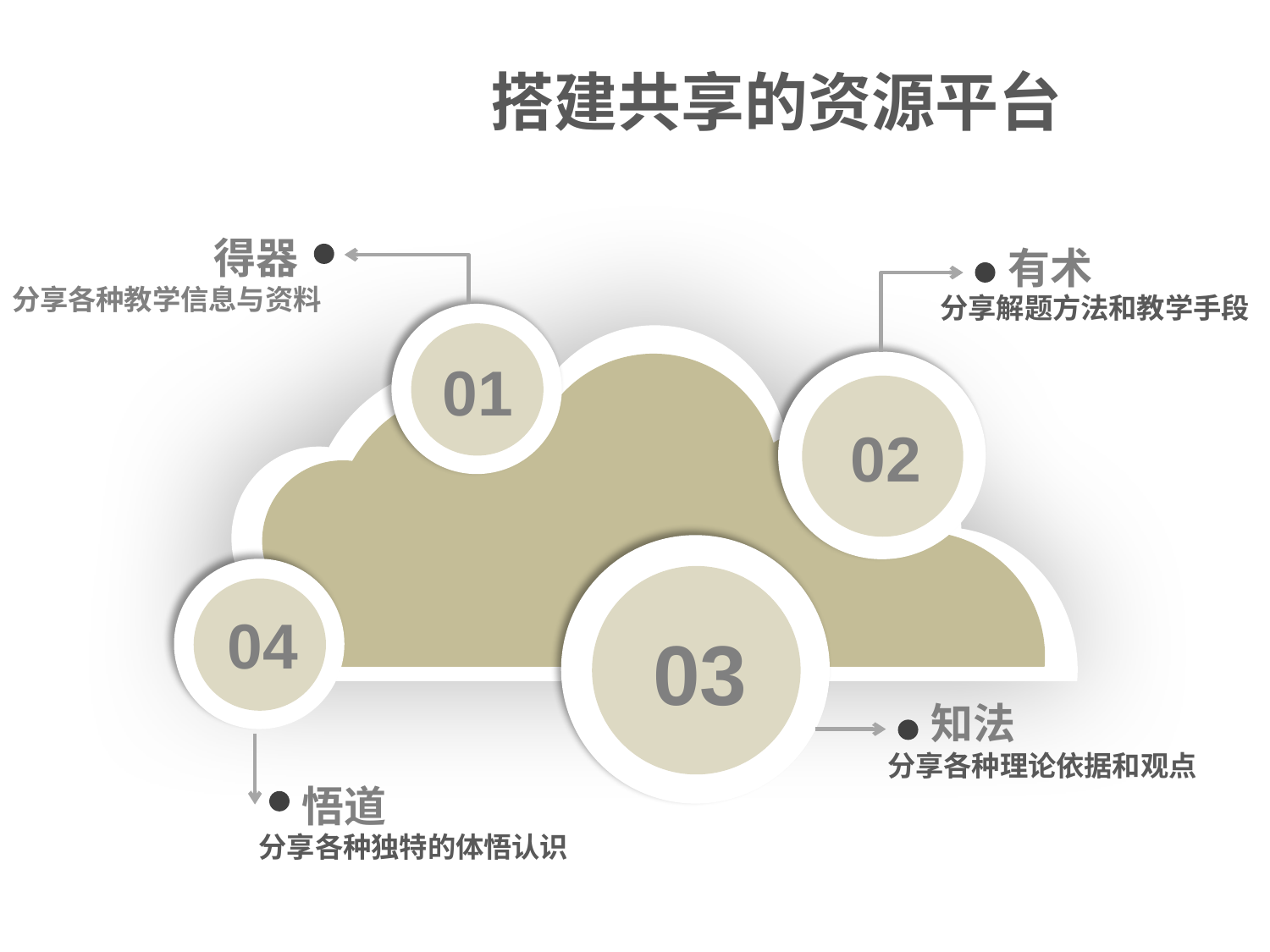

搭建共享的资源平台
得器

有术

分享各种教学信息与资料
分享解题方法和教学手段

01
02

04
03
知法

分享各种理论依据和观点
悟道

分享各种独特的体悟认识